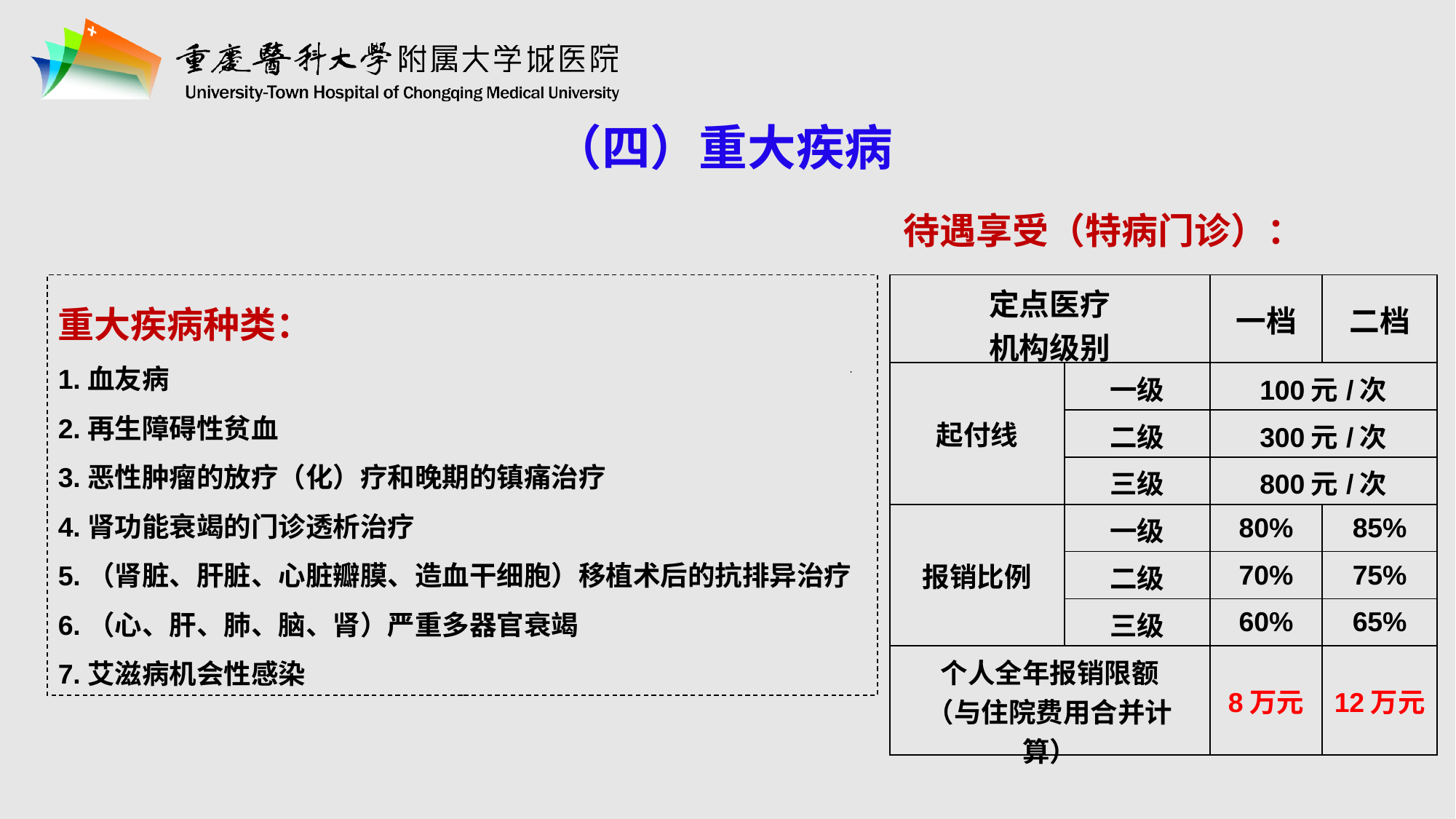

（四）重大疾病
待遇享受（特病门诊）：
重大疾病种类：
1.血友病
2.再生障碍性贫血
3.恶性肿瘤的放疗（化）疗和晚期的镇痛治疗
4.肾功能衰竭的门诊透析治疗
5.（肾脏、肝脏、心脏瓣膜、造血干细胞）移植术后的抗排异治疗
6.（心、肝、肺、脑、肾）严重多器官衰竭
7.艾滋病机会性感染
| 定点医疗 机构级别 |  | 一档 | 二档 |
| --- | --- | --- | --- |
| 起付线 | 一级 | 100元/次 |  |
|  | 二级 | 300元/次 |  |
|  | 三级 | 800元/次 |  |
| 报销比例 | 一级 | 80% | 85% |
|  | 二级 | 70% | 75% |
|  | 三级 | 60% | 65% |
| 个人全年报销限额 （与住院费用合并计算） |  | 8万元 | 12万元 |